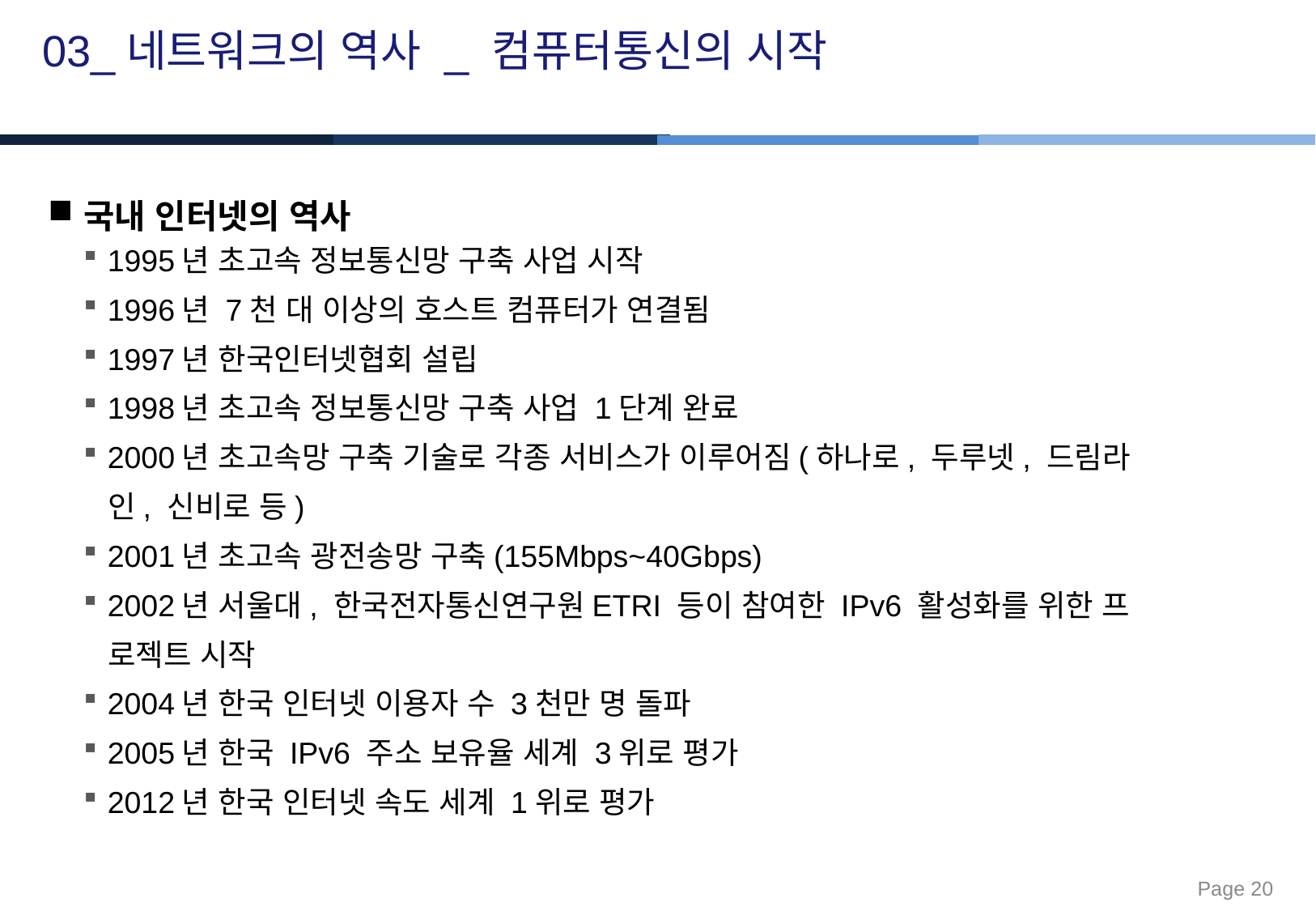

03_네트워크의 역사 _ 컴퓨터통신의 시작
국내 인터넷의 역사
1995년 초고속 정보통신망 구축 사업 시작
1996년 7천 대 이상의 호스트 컴퓨터가 연결됨
1997년 한국인터넷협회 설립
1998년 초고속 정보통신망 구축 사업 1단계 완료
2000년 초고속망 구축 기술로 각종 서비스가 이루어짐(하나로, 두루넷, 드림라
  인, 신비로 등)
2001년 초고속 광전송망 구축(155Mbps~40Gbps)
2002년 서울대, 한국전자통신연구원ETRI 등이 참여한 IPv6 활성화를 위한 프
  로젝트 시작
2004년 한국 인터넷 이용자 수 3천만 명 돌파
2005년 한국 IPv6 주소 보유율 세계 3위로 평가
2012년 한국 인터넷 속도 세계 1위로 평가

Page 20